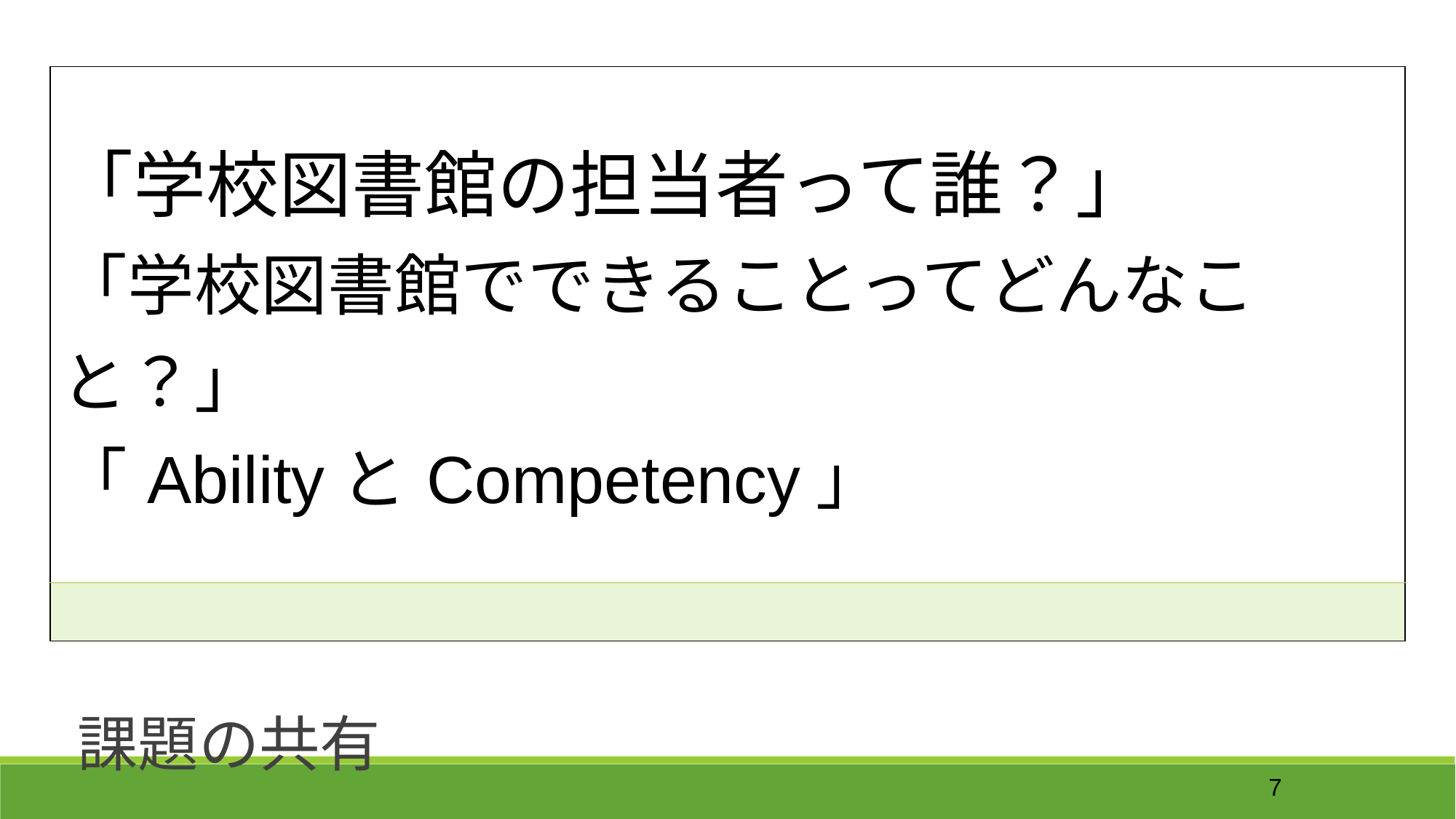

| 「学校図書館の担当者って誰？」 「学校図書館でできることってどんなこと？」 「AbilityとCompetency」 |
| --- |
|  |
　課題の共有

7